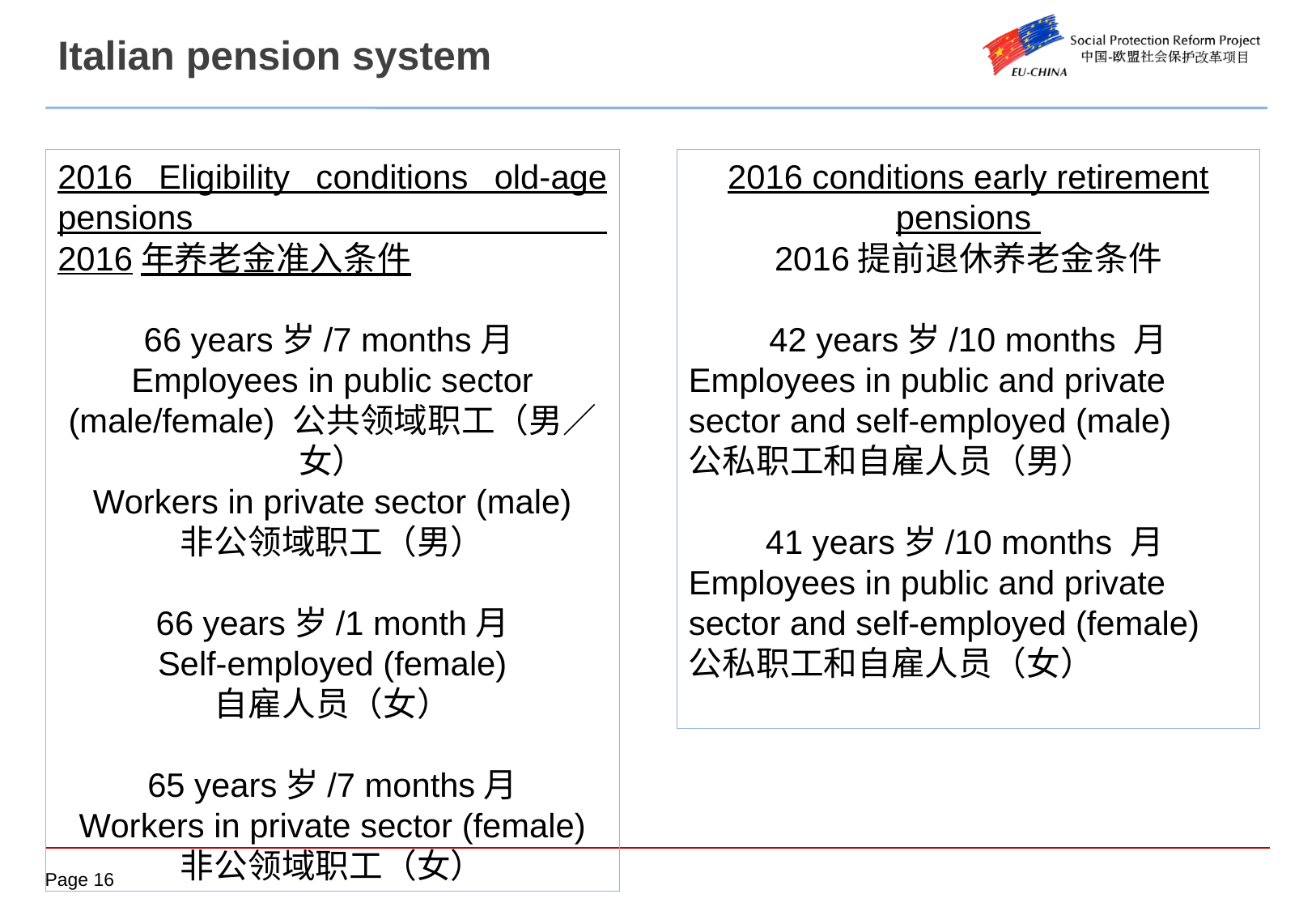

Italian pension system

2016 Eligibility conditions old-age pensions
2016年养老金准入条件

66 years岁/7 months月
Employees in public sector (male/female) 公共领域职工（男／女）
Workers in private sector (male)
非公领域职工（男）

66 years岁/1 month月
Self-employed (female)
自雇人员（女）

65 years岁/7 months月
Workers in private sector (female)
非公领域职工（女）
2016 conditions early retirement pensions
2016提前退休养老金条件

42 years岁/10 months 月
Employees in public and private sector and self-employed (male)
公私职工和自雇人员（男）

41 years岁/10 months 月
Employees in public and private sector and self-employed (female)
公私职工和自雇人员（女）